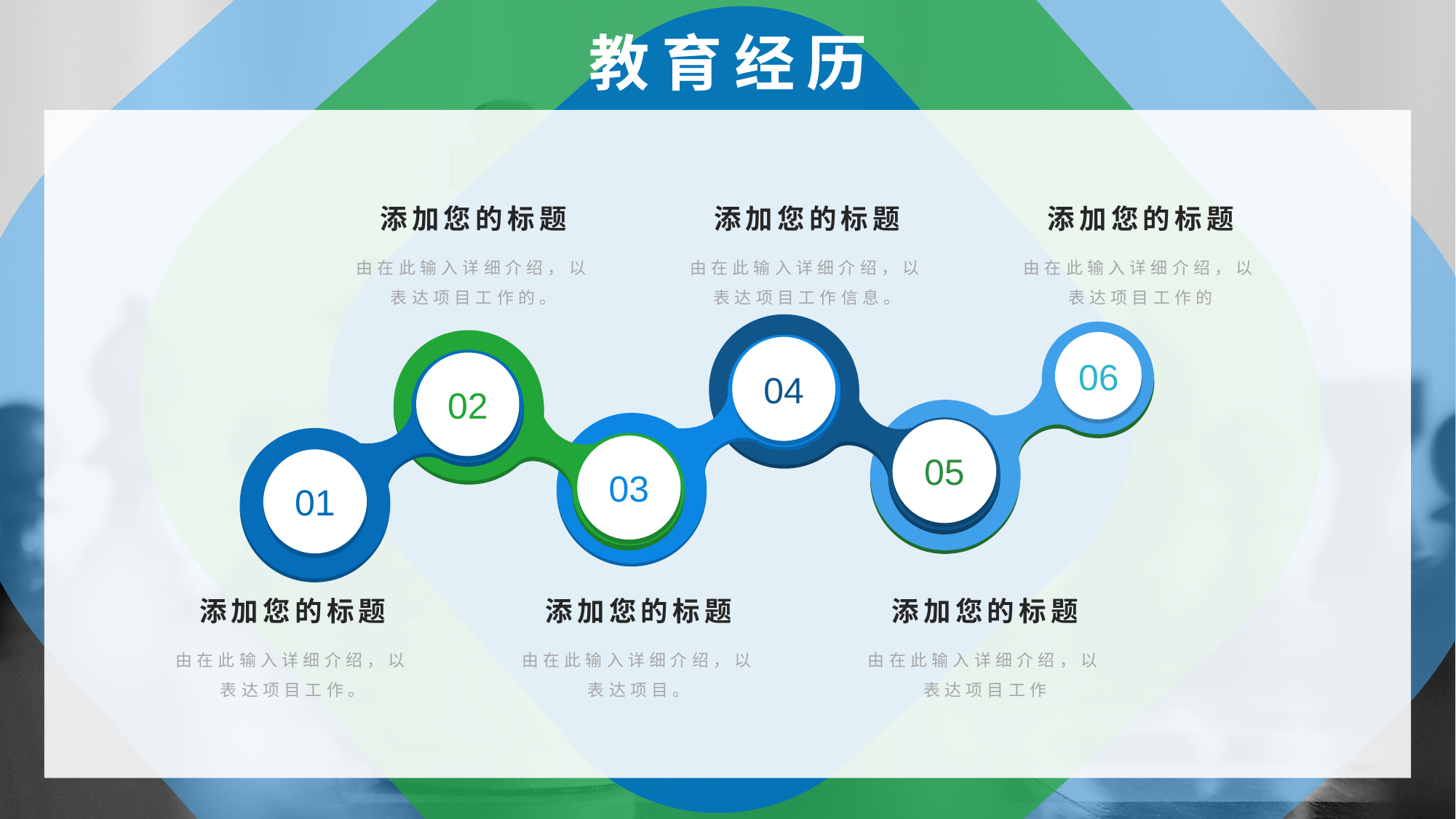

教育经历
添加您的标题
由在此输入详细介绍，以表达项目工作的。
添加您的标题
由在此输入详细介绍，以表达项目工作信息。
添加您的标题
由在此输入详细介绍，以表达项目工作的

06

04

02

05

03

01

添加您的标题
由在此输入详细介绍，以表达项目工作。
添加您的标题
由在此输入详细介绍，以表达项目。
添加您的标题
由在此输入详细介绍，以表达项目工作